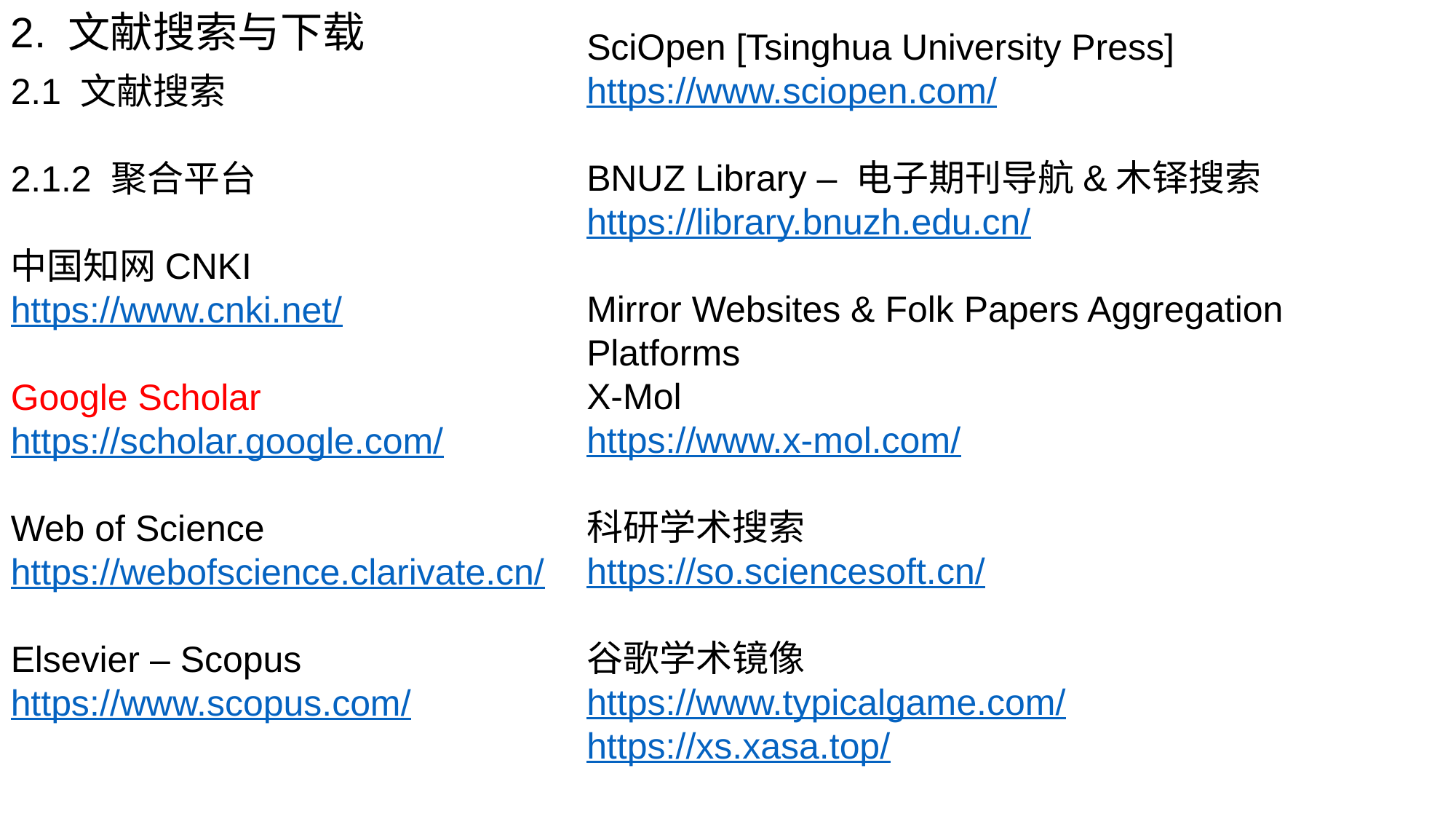

2. 文献搜索与下载
SciOpen [Tsinghua University Press]
https://www.sciopen.com/

BNUZ Library – 电子期刊导航&木铎搜索
https://library.bnuzh.edu.cn/

Mirror Websites & Folk Papers Aggregation Platforms
X-Mol
https://www.x-mol.com/

科研学术搜索
https://so.sciencesoft.cn/

谷歌学术镜像
https://www.typicalgame.com/
https://xs.xasa.top/

2.1 文献搜索

2.1.2 聚合平台

中国知网CNKI
https://www.cnki.net/

Google Scholar https://scholar.google.com/

Web of Science
https://webofscience.clarivate.cn/

Elsevier – Scopus
https://www.scopus.com/